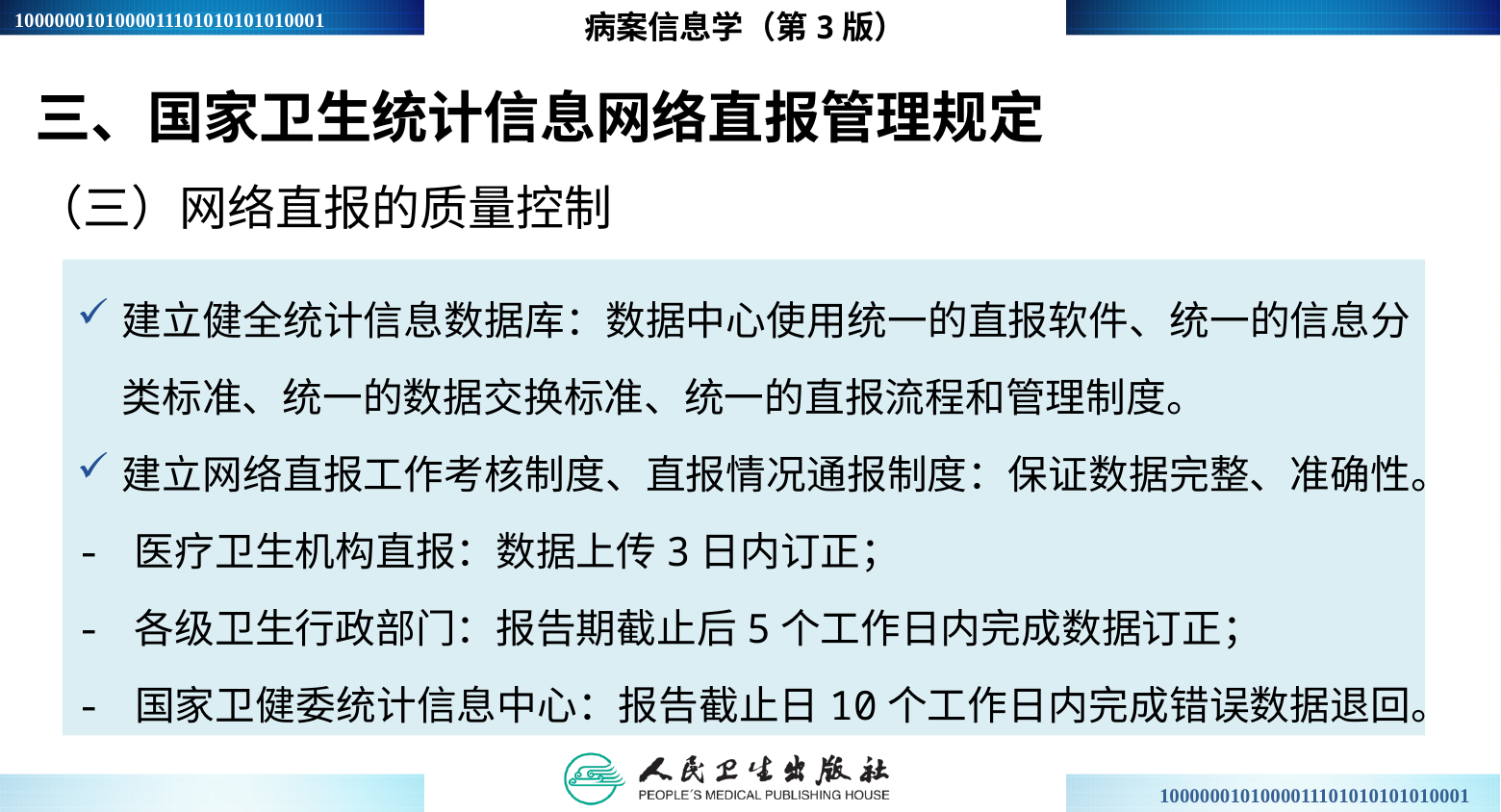

病案信息学（第3版）
三、国家卫生统计信息网络直报管理规定
（三）网络直报的质量控制
建立健全统计信息数据库：数据中心使用统一的直报软件、统一的信息分类标准、统一的数据交换标准、统一的直报流程和管理制度。
建立网络直报工作考核制度、直报情况通报制度：保证数据完整、准确性。
- 医疗卫生机构直报：数据上传3日内订正；
- 各级卫生行政部门：报告期截止后5个工作日内完成数据订正；
- 国家卫健委统计信息中心：报告截止日10个工作日内完成错误数据退回。